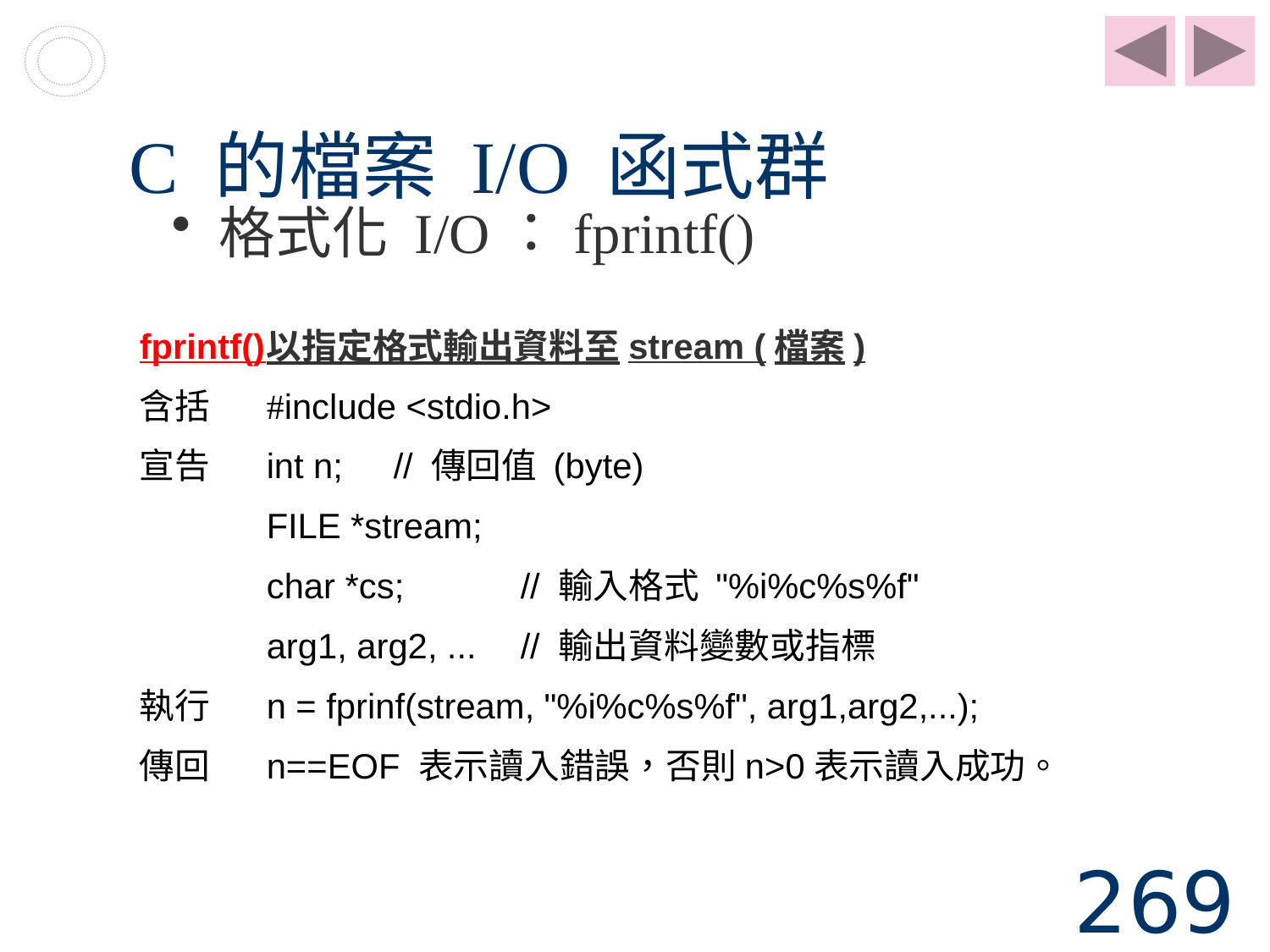

# C 的檔案 I/O 函式群
格式化 I/O：fprintf()
fprintf()	以指定格式輸出資料至stream (檔案)
含括	#include <stdio.h>
宣告	int n;	// 傳回值 (byte)
	FILE *stream;
	char *cs;	// 輸入格式 "%i%c%s%f"
	arg1, arg2, ...	// 輸出資料變數或指標
執行	n = fprinf(stream, "%i%c%s%f", arg1,arg2,...);
傳回	n==EOF 表示讀入錯誤，否則n>0表示讀入成功。
269